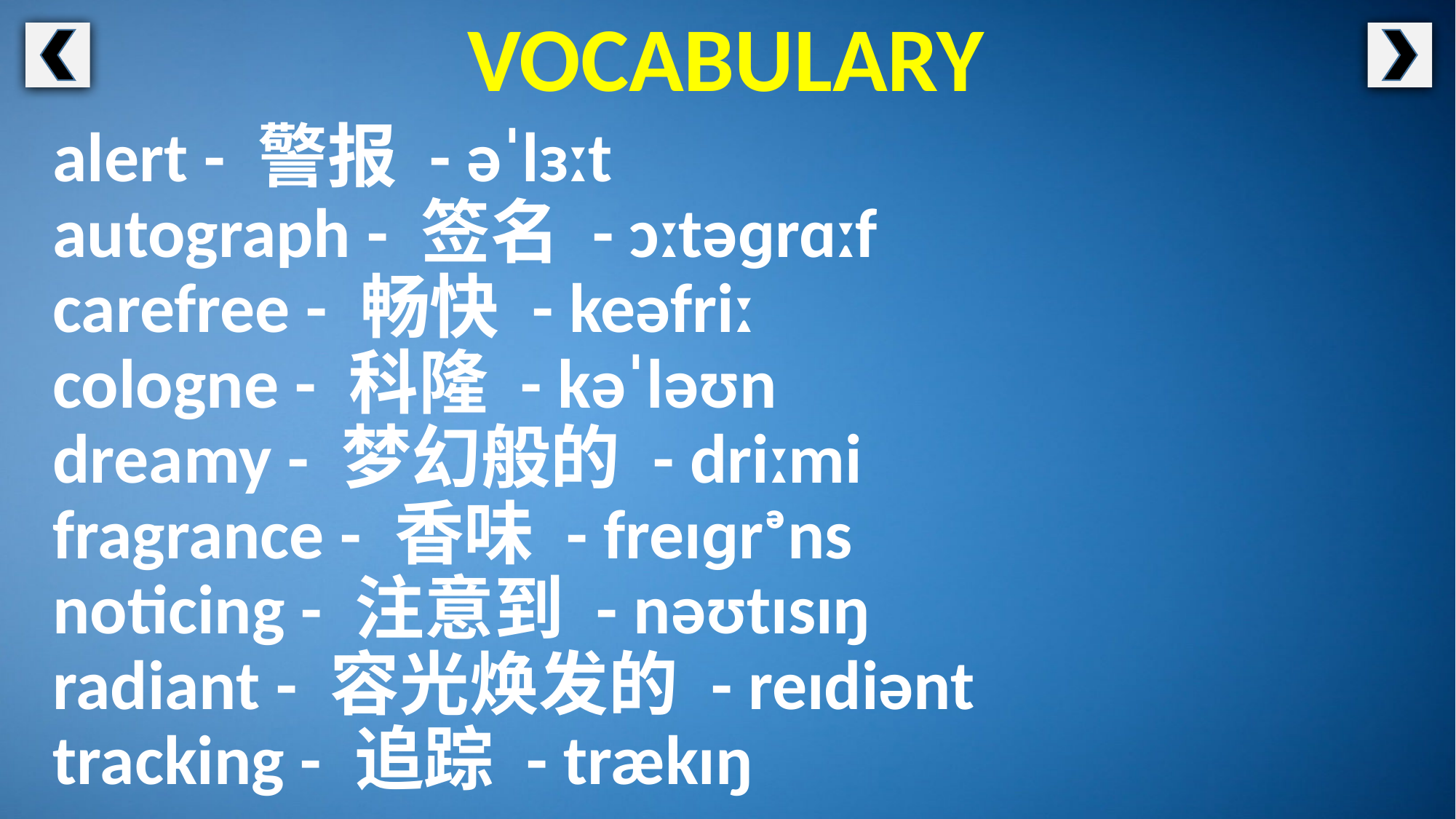

VOCABULARY
alert - 警报 - əˈlɜːt
autograph - 签名 - ɔːtəɡrɑːf
carefree - 畅快 - keəfriː
cologne - 科隆 - kəˈləʊn
dreamy - 梦幻般的 - driːmi
fragrance - 香味 - freɪɡrᵊns
noticing - 注意到 - nəʊtɪsɪŋ
radiant - 容光焕发的 - reɪdiənt
tracking - 追踪 - trækɪŋ